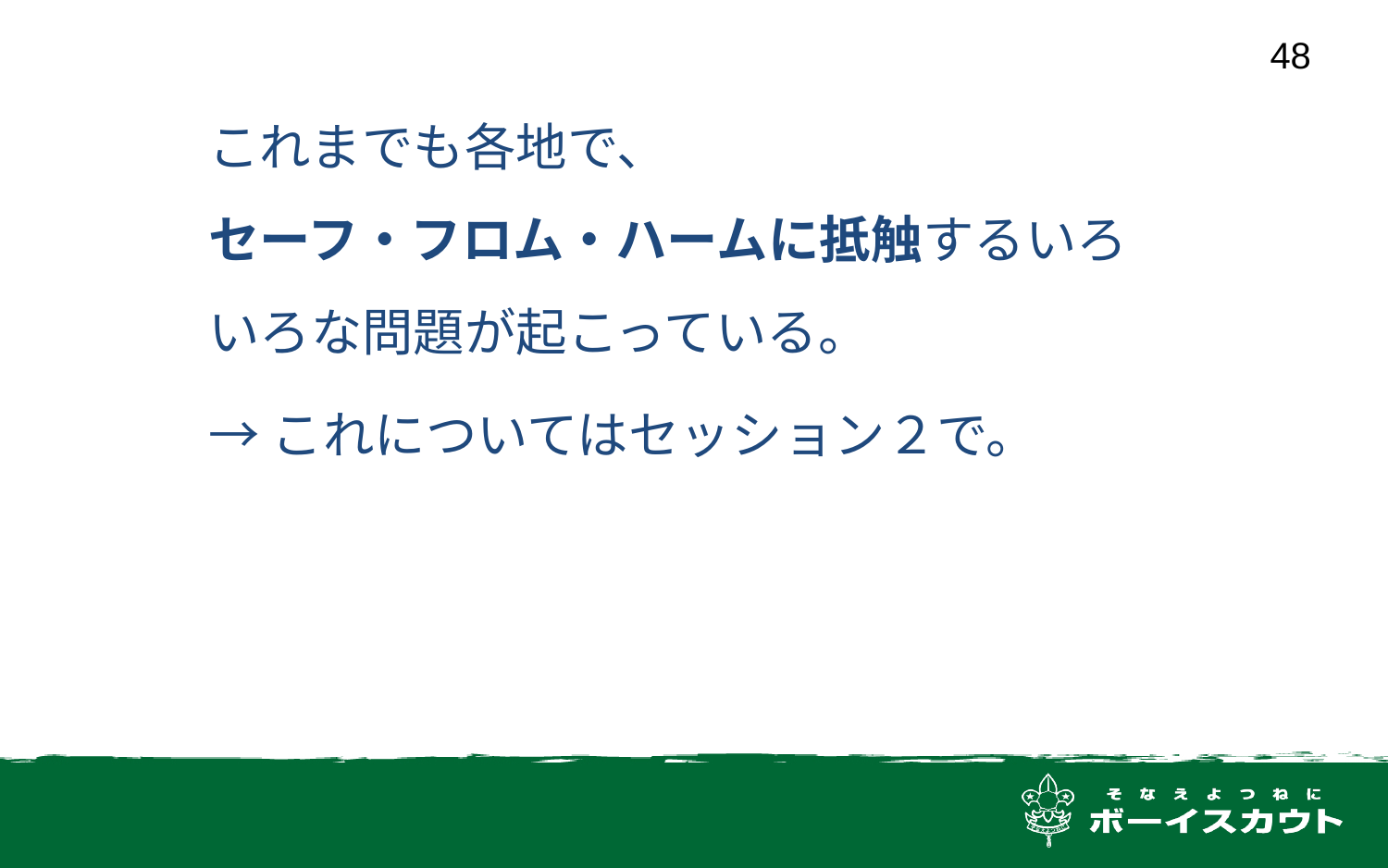

48
これまでも各地で、
セーフ・フロム・ハームに抵触するいろいろな問題が起こっている。
→これについてはセッション２で。